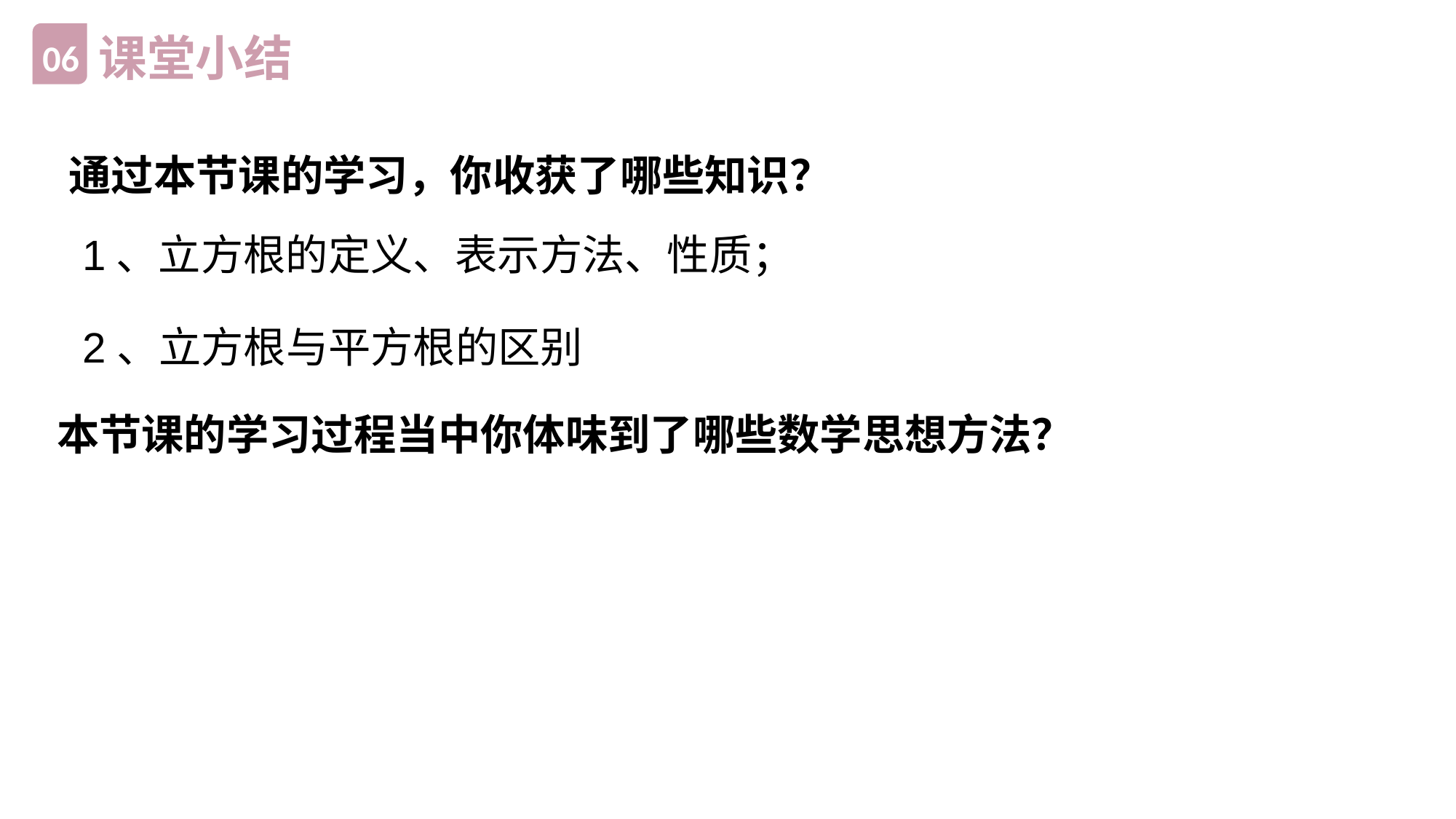

课堂小结
06
通过本节课的学习，你收获了哪些知识？
1、立方根的定义、表示方法、性质；
2、立方根与平方根的区别
本节课的学习过程当中你体味到了哪些数学思想方法？